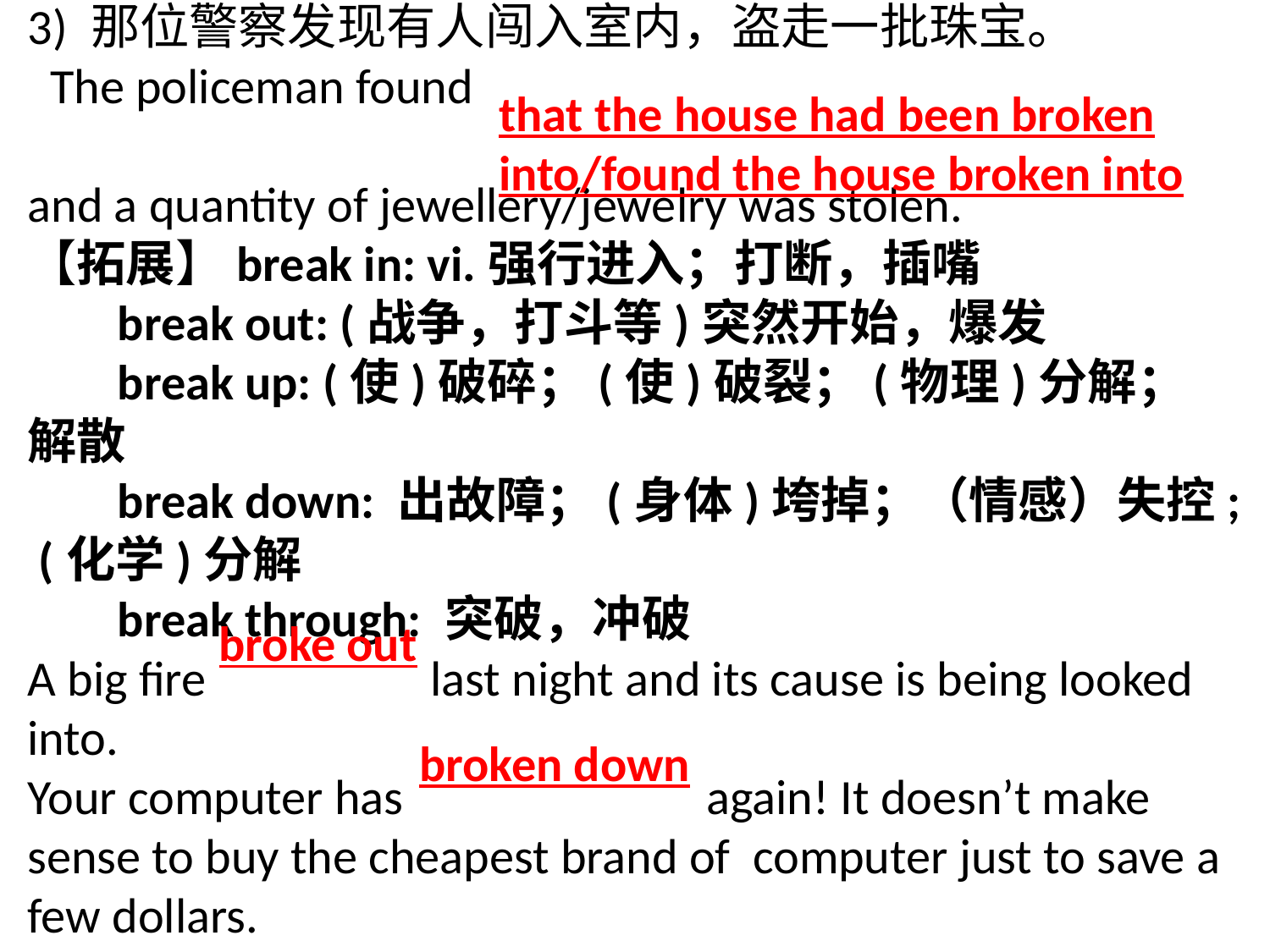

that the house had been broken into/found the house broken into
# 3) 那位警察发现有人闯入室内，盗走一批珠宝。
  The policeman found
and a quantity of jewellery/jewelry was stolen.
【拓展】break in: vi.强行进入；打断，插嘴
        break out: (战争，打斗等)突然开始，爆发
        break up: (使)破碎；(使)破裂；(物理)分解；解散
        break down: 出故障；(身体)垮掉；（情感）失控; (化学)分解
        break through: 突破，冲破
A big fire                    last night and its cause is being looked into.
Your computer has                           again! It doesn’t make sense to buy the cheapest brand of  computer just to save a few dollars.

broke out
broken down